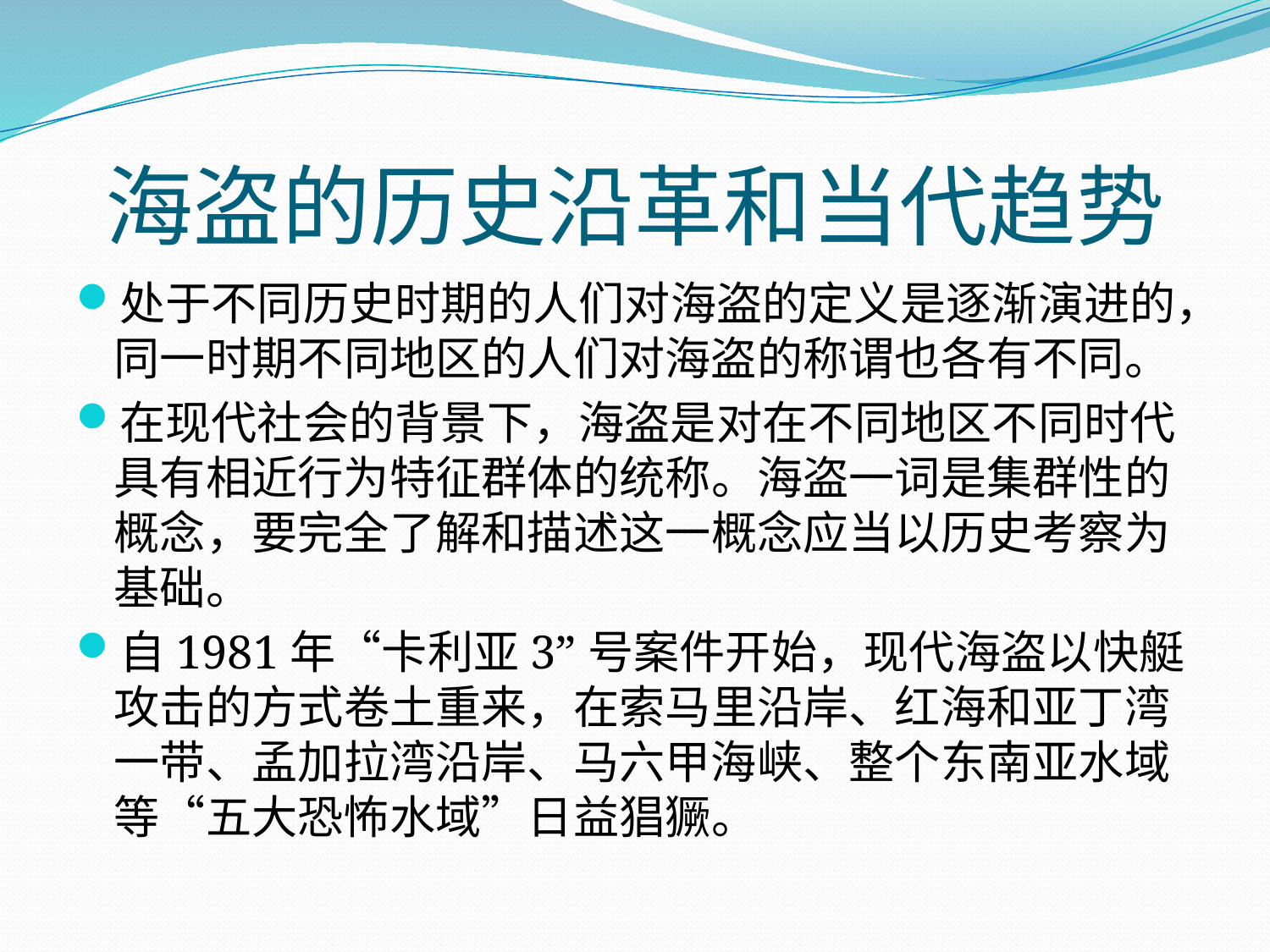

# 海盗的历史沿革和当代趋势
处于不同历史时期的人们对海盗的定义是逐渐演进的，同一时期不同地区的人们对海盗的称谓也各有不同。
在现代社会的背景下，海盗是对在不同地区不同时代具有相近行为特征群体的统称。海盗一词是集群性的概念，要完全了解和描述这一概念应当以历史考察为基础。
自1981年“卡利亚3”号案件开始，现代海盗以快艇攻击的方式卷土重来，在索马里沿岸、红海和亚丁湾一带、孟加拉湾沿岸、马六甲海峡、整个东南亚水域等“五大恐怖水域”日益猖獗。